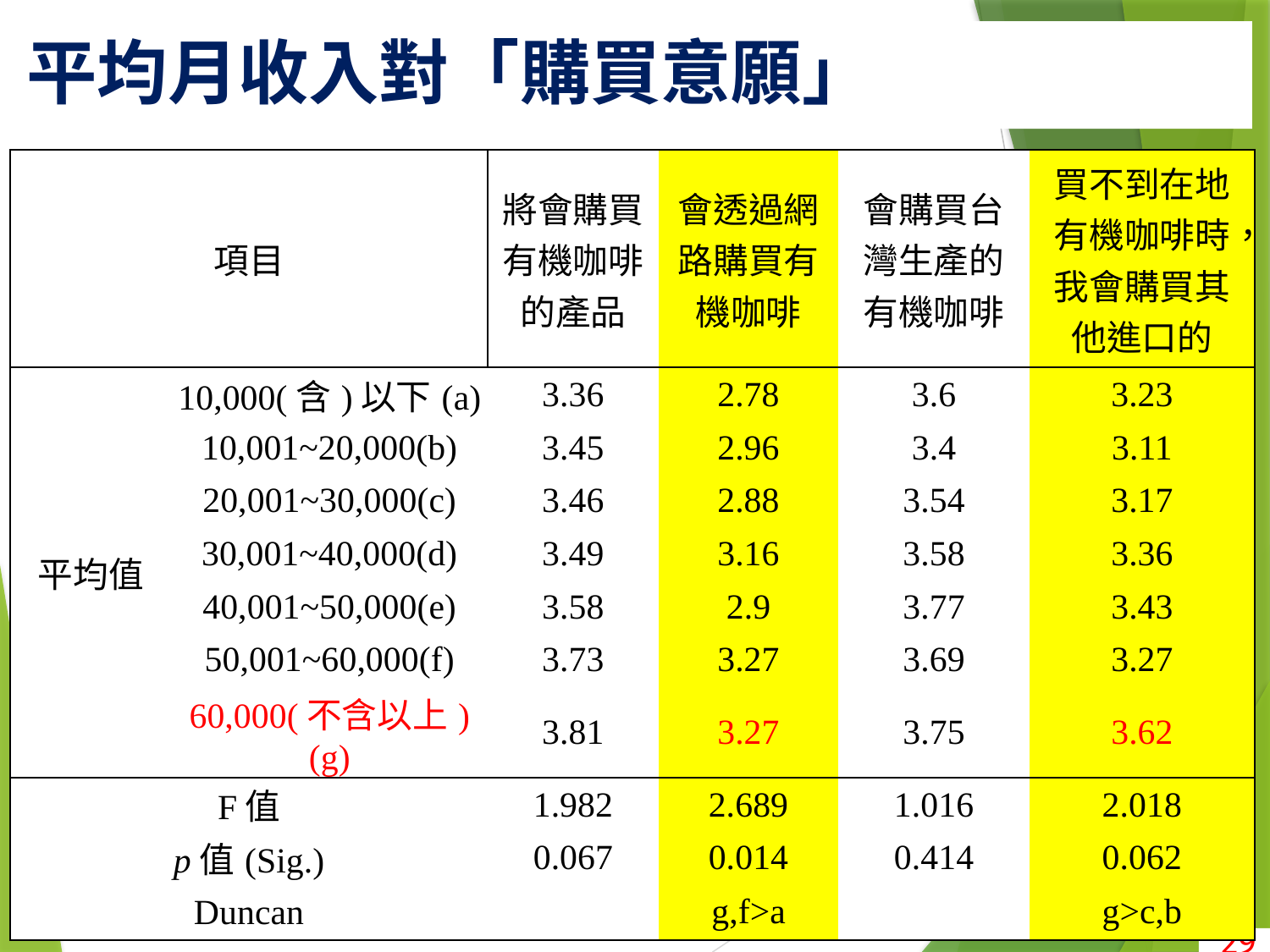

# 平均月收入對「購買意願」
| 項目 |  | 將會購買有機咖啡的產品 | 會透過網路購買有機咖啡 | 會購買台灣生產的有機咖啡 | 買不到在地有機咖啡時，我會購買其他進口的 |
| --- | --- | --- | --- | --- | --- |
| 平均值 | 10,000(含)以下(a) | 3.36 | 2.78 | 3.6 | 3.23 |
|  | 10,001~20,000(b) | 3.45 | 2.96 | 3.4 | 3.11 |
|  | 20,001~30,000(c) | 3.46 | 2.88 | 3.54 | 3.17 |
|  | 30,001~40,000(d) | 3.49 | 3.16 | 3.58 | 3.36 |
|  | 40,001~50,000(e) | 3.58 | 2.9 | 3.77 | 3.43 |
|  | 50,001~60,000(f) | 3.73 | 3.27 | 3.69 | 3.27 |
|  | 60,000(不含以上)(g) | 3.81 | 3.27 | 3.75 | 3.62 |
| F值 |  | 1.982 | 2.689 | 1.016 | 2.018 |
| p值(Sig.) |  | 0.067 | 0.014 | 0.414 | 0.062 |
| Duncan |  |  | g,f>a |  | g>c,b |

29